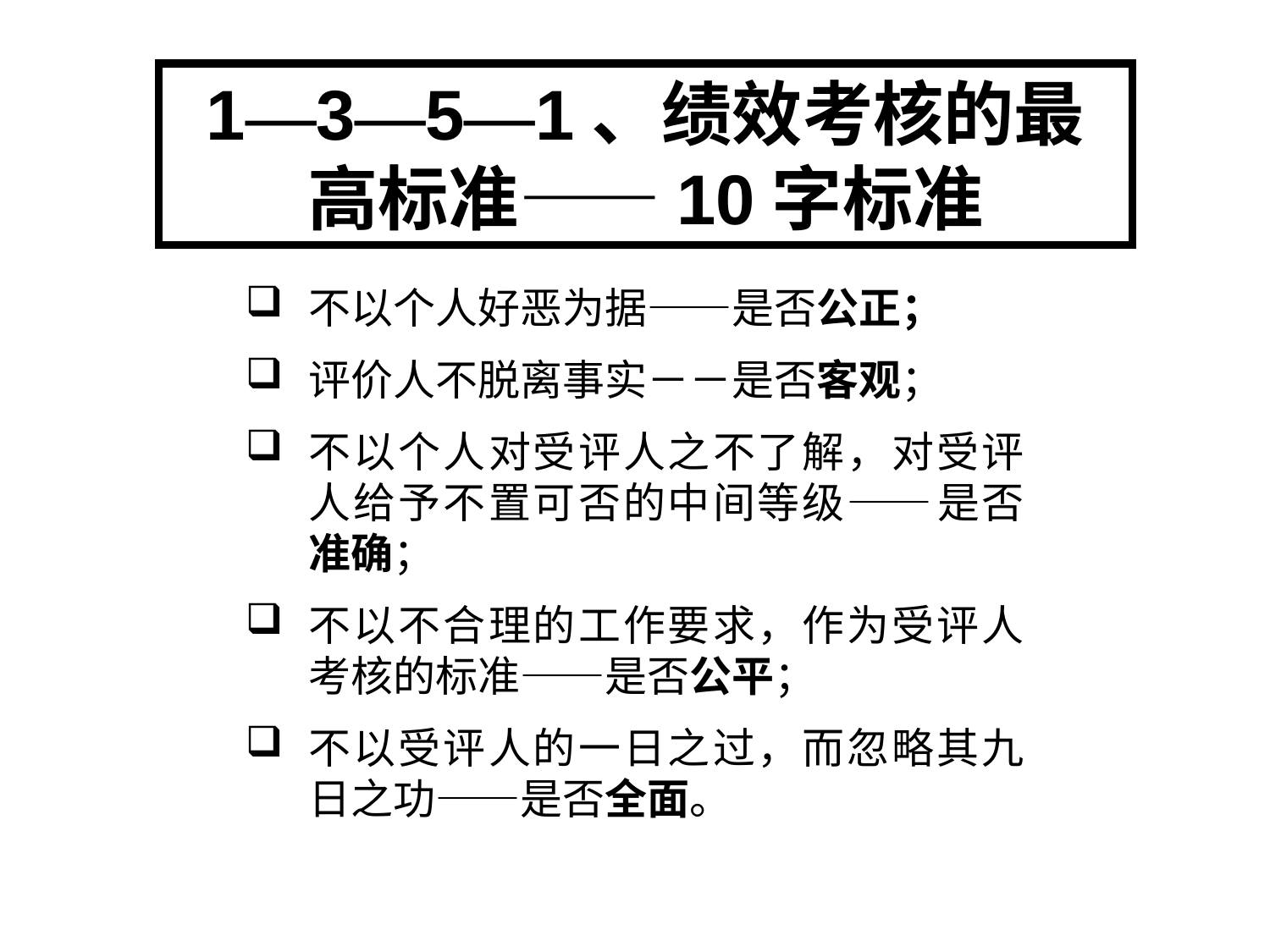

1—3—5—1、绩效考核的最高标准——10字标准

不以个人好恶为据——是否公正；
评价人不脱离事实－－是否客观；
不以个人对受评人之不了解，对受评人给予不置可否的中间等级——是否准确；
不以不合理的工作要求，作为受评人考核的标准——是否公平；
不以受评人的一日之过，而忽略其九日之功——是否全面。